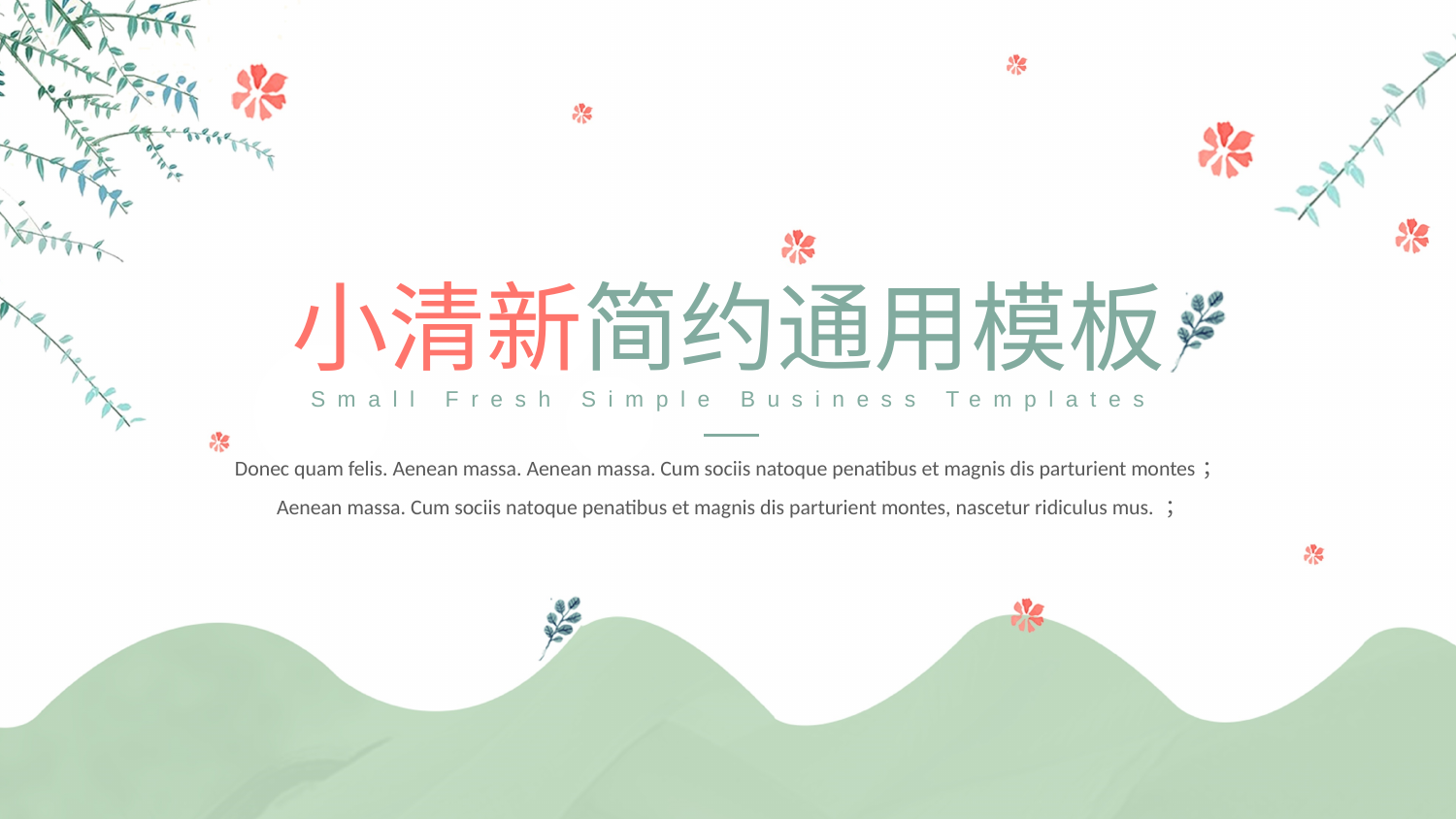

小清新简约通用模板
Small Fresh Simple Business Templates
Donec quam felis. Aenean massa. Aenean massa. Cum sociis natoque penatibus et magnis dis parturient montes；Aenean massa. Cum sociis natoque penatibus et magnis dis parturient montes, nascetur ridiculus mus. ；